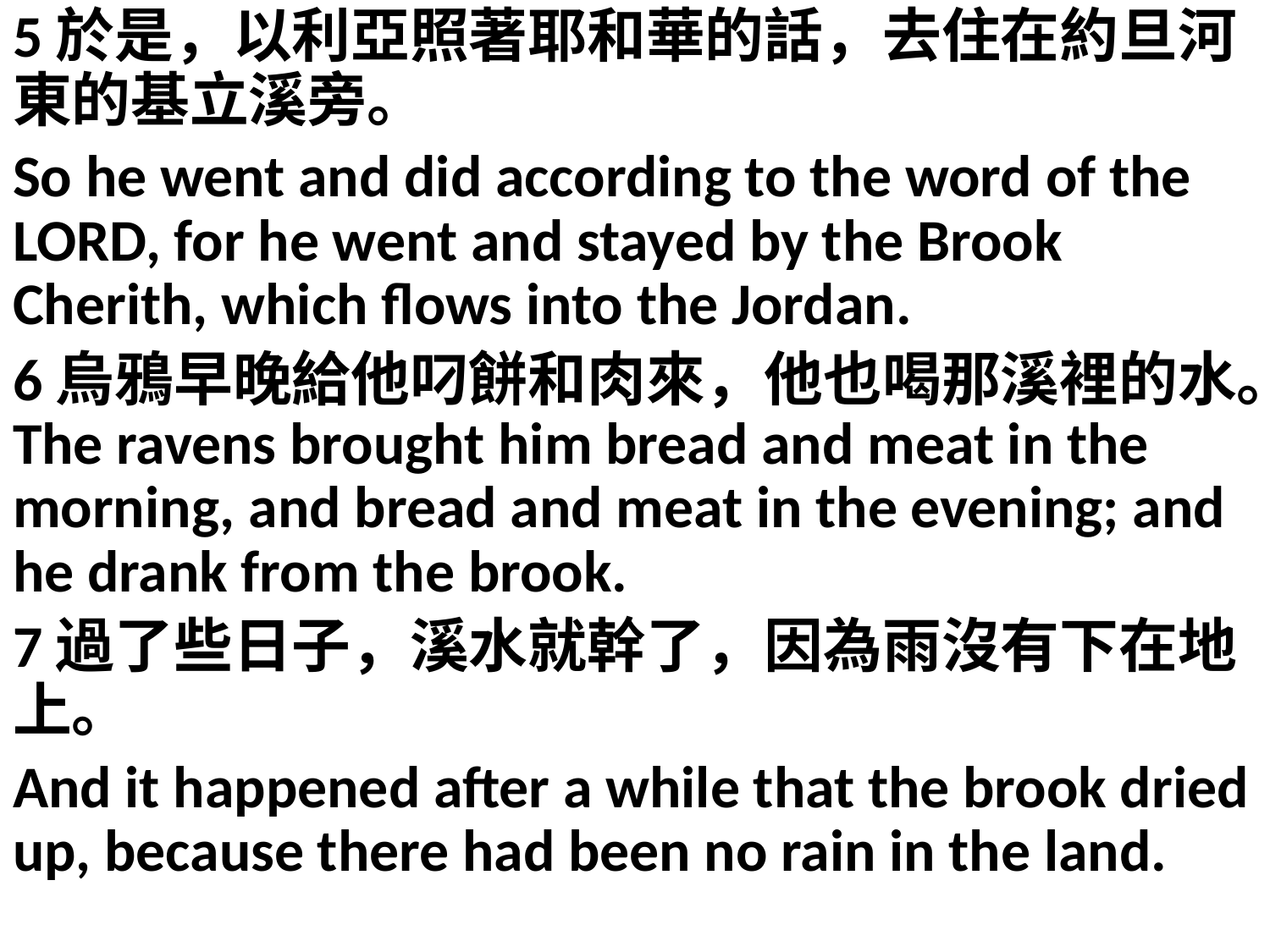

5於是，以利亞照著耶和華的話，去住在約旦河東的基立溪旁。
So he went and did according to the word of the LORD, for he went and stayed by the Brook Cherith, which flows into the Jordan.
6烏鴉早晚給他叼餅和肉來，他也喝那溪裡的水。The ravens brought him bread and meat in the morning, and bread and meat in the evening; and he drank from the brook.
7過了些日子，溪水就幹了，因為雨沒有下在地上。
And it happened after a while that the brook dried up, because there had been no rain in the land.